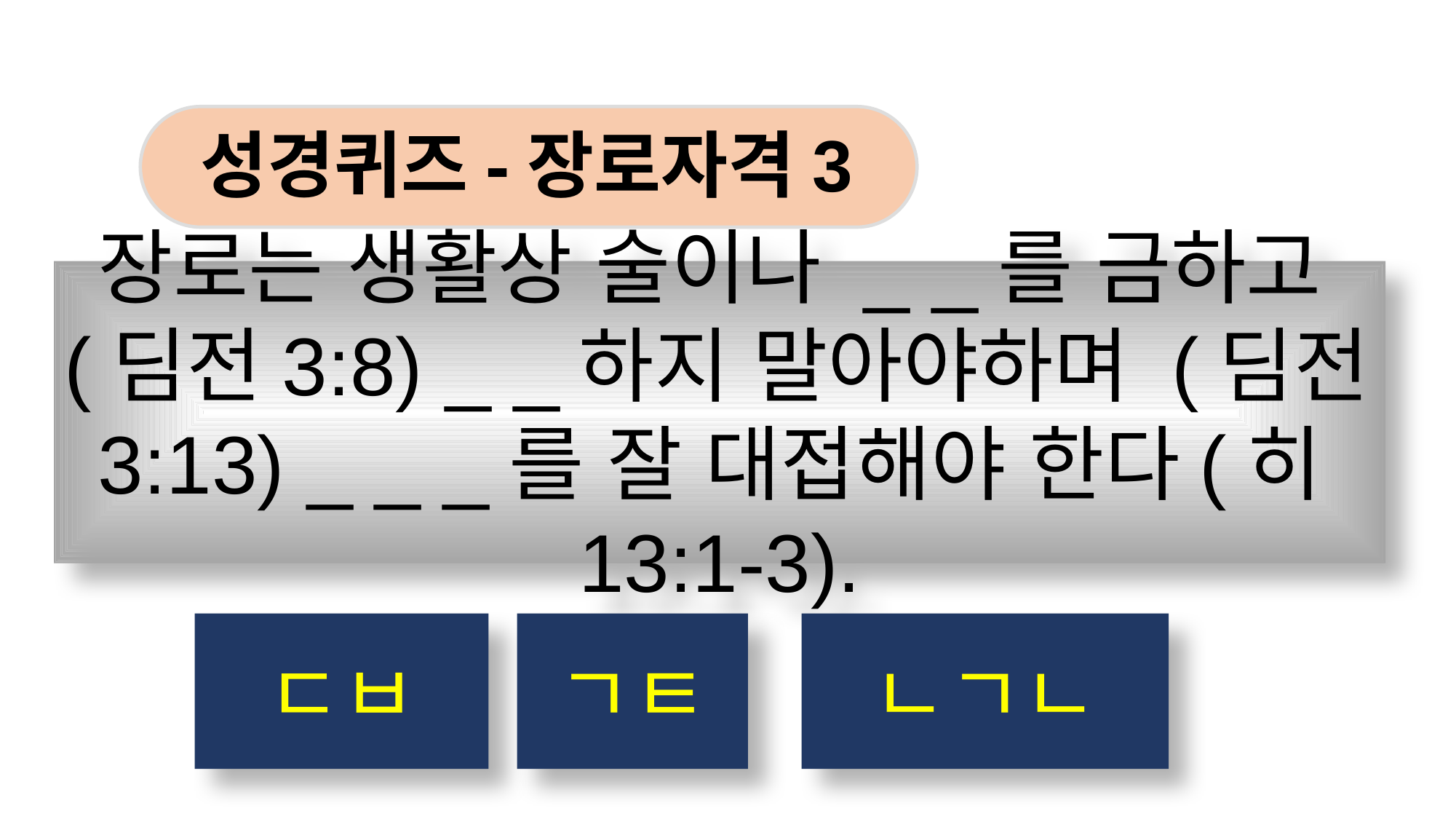

성경퀴즈-장로자격3
장로는 생활상 술이나 _ _를 금하고(딤전3:8) _ _하지 말아야하며 (딤전3:13) _ _ _를 잘 대접해야 한다(히13:1-3).
ㄷㅂ
ㄱㅌ
ㄴㄱㄴ